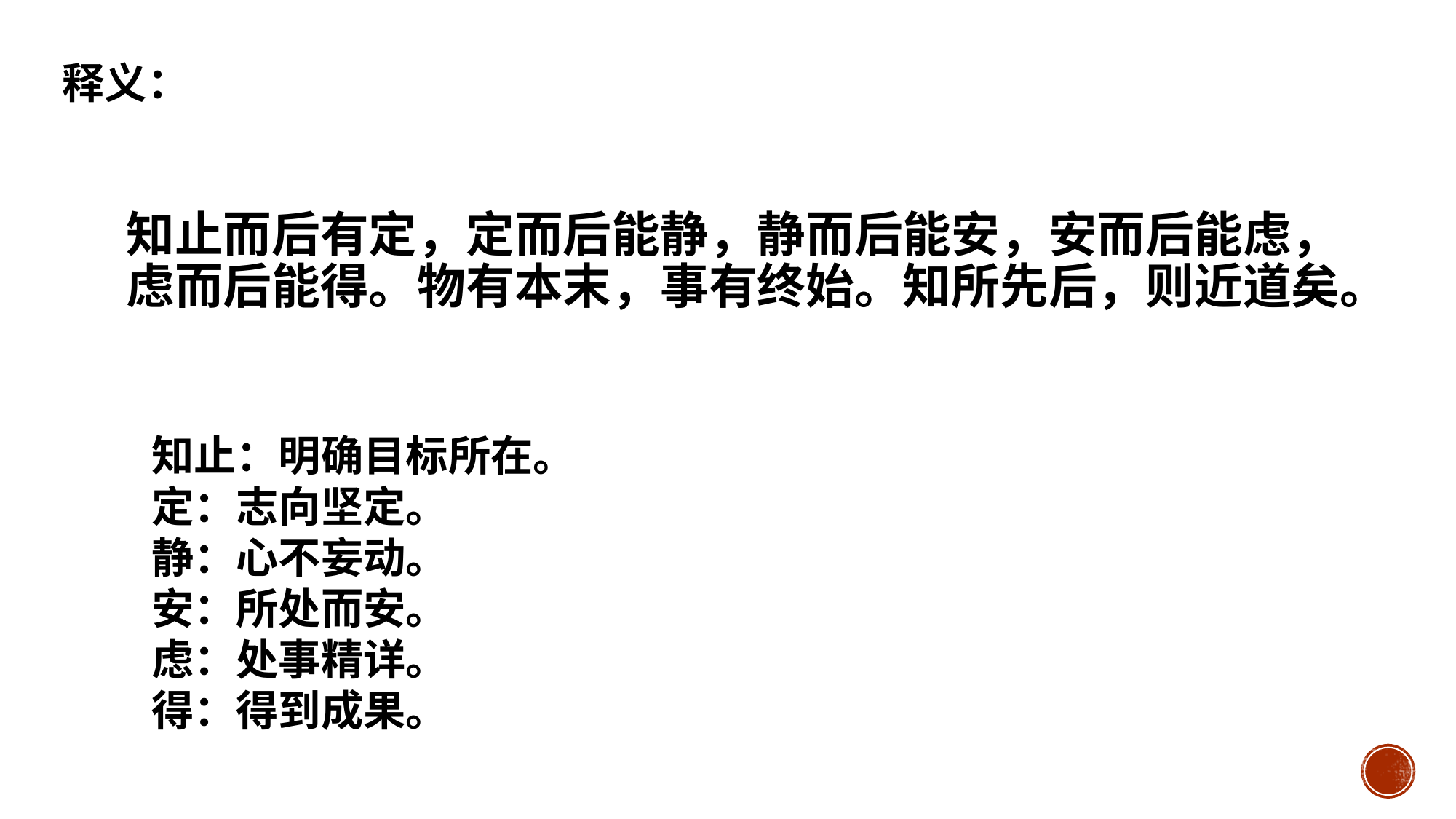

释义：
知止而后有定，定而后能静，静而后能安，安而后能虑，虑而后能得。物有本末，事有终始。知所先后，则近道矣。

知止：明确目标所在。
定：志向坚定。
静：心不妄动。
安：所处而安。
虑：处事精详。
得：得到成果。